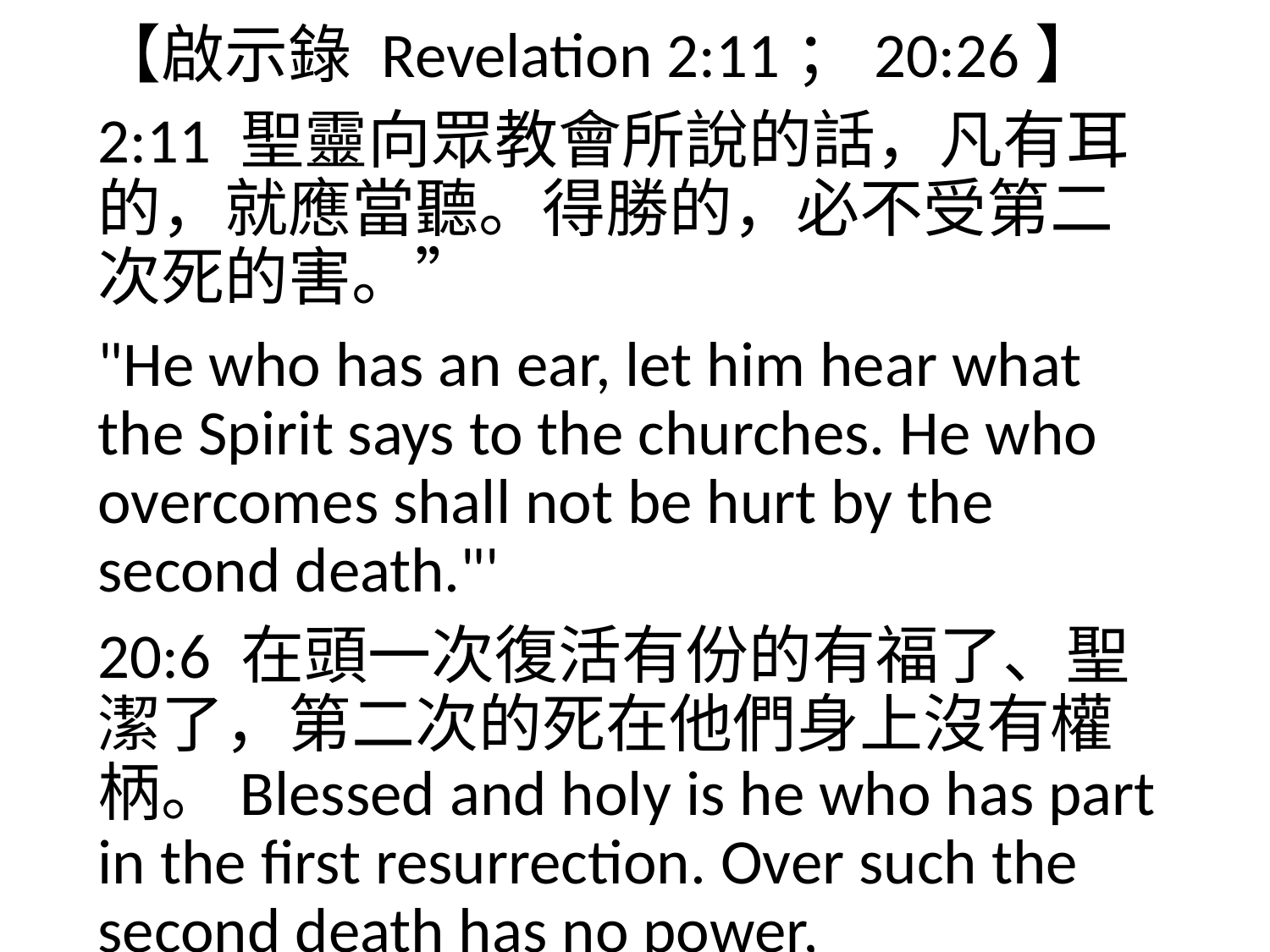

【啟示錄 Revelation 2:11；20:26】
2:11 聖靈向眾教會所說的話，凡有耳的，就應當聽。得勝的，必不受第二次死的害。”
"He who has an ear, let him hear what the Spirit says to the churches. He who overcomes shall not be hurt by the second death."'
20:6 在頭一次復活有份的有福了、聖潔了，第二次的死在他們身上沒有權柄。Blessed and holy is he who has part in the first resurrection. Over such the second death has no power,